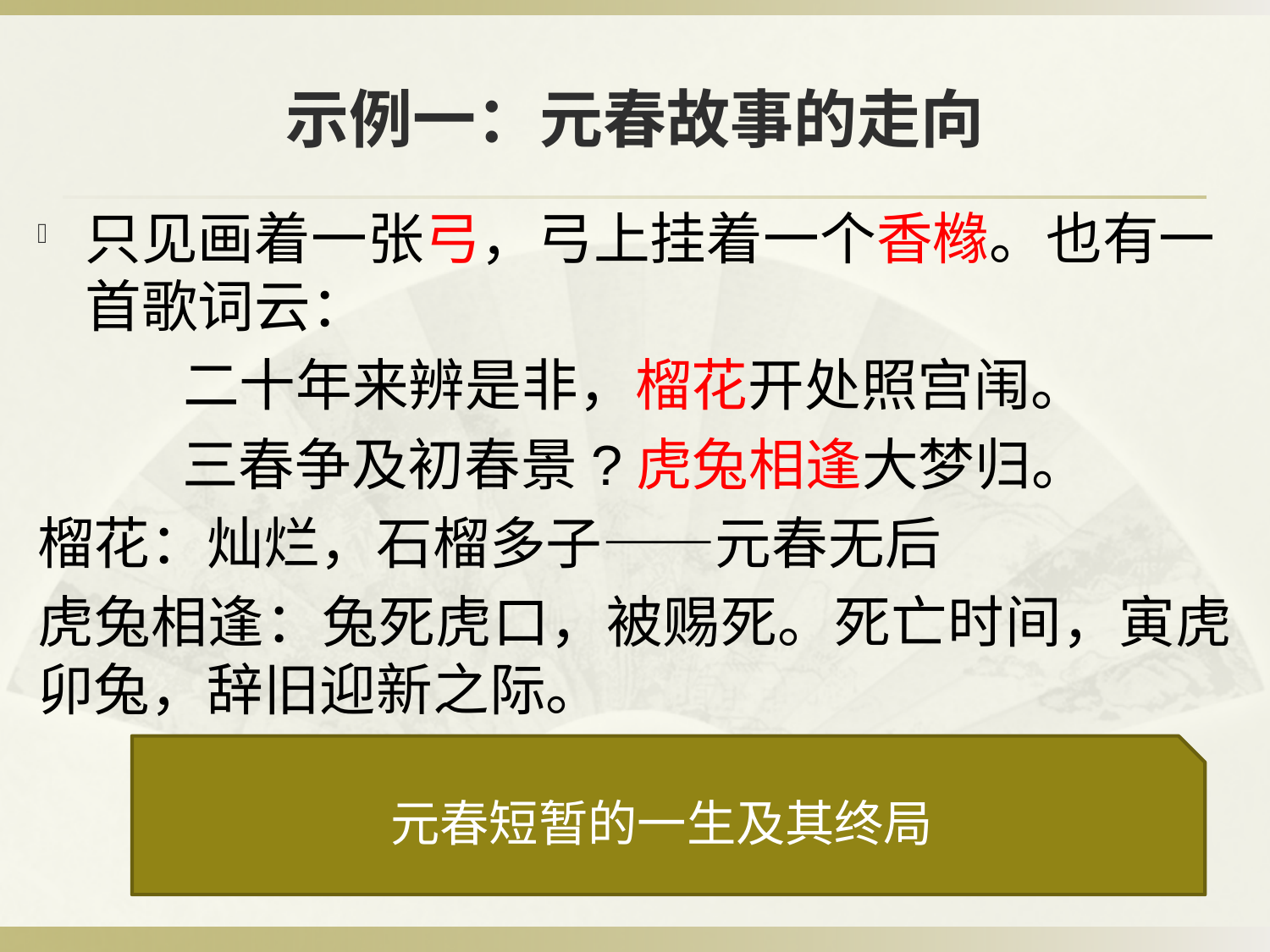

# 示例一：元春故事的走向
只见画着一张弓，弓上挂着一个香橼。也有一首歌词云：
二十年来辨是非，榴花开处照宫闱。
三春争及初春景?虎兔相逢大梦归。
榴花：灿烂，石榴多子——元春无后
虎兔相逢：兔死虎口，被赐死。死亡时间，寅虎卯兔，辞旧迎新之际。
元春短暂的一生及其终局